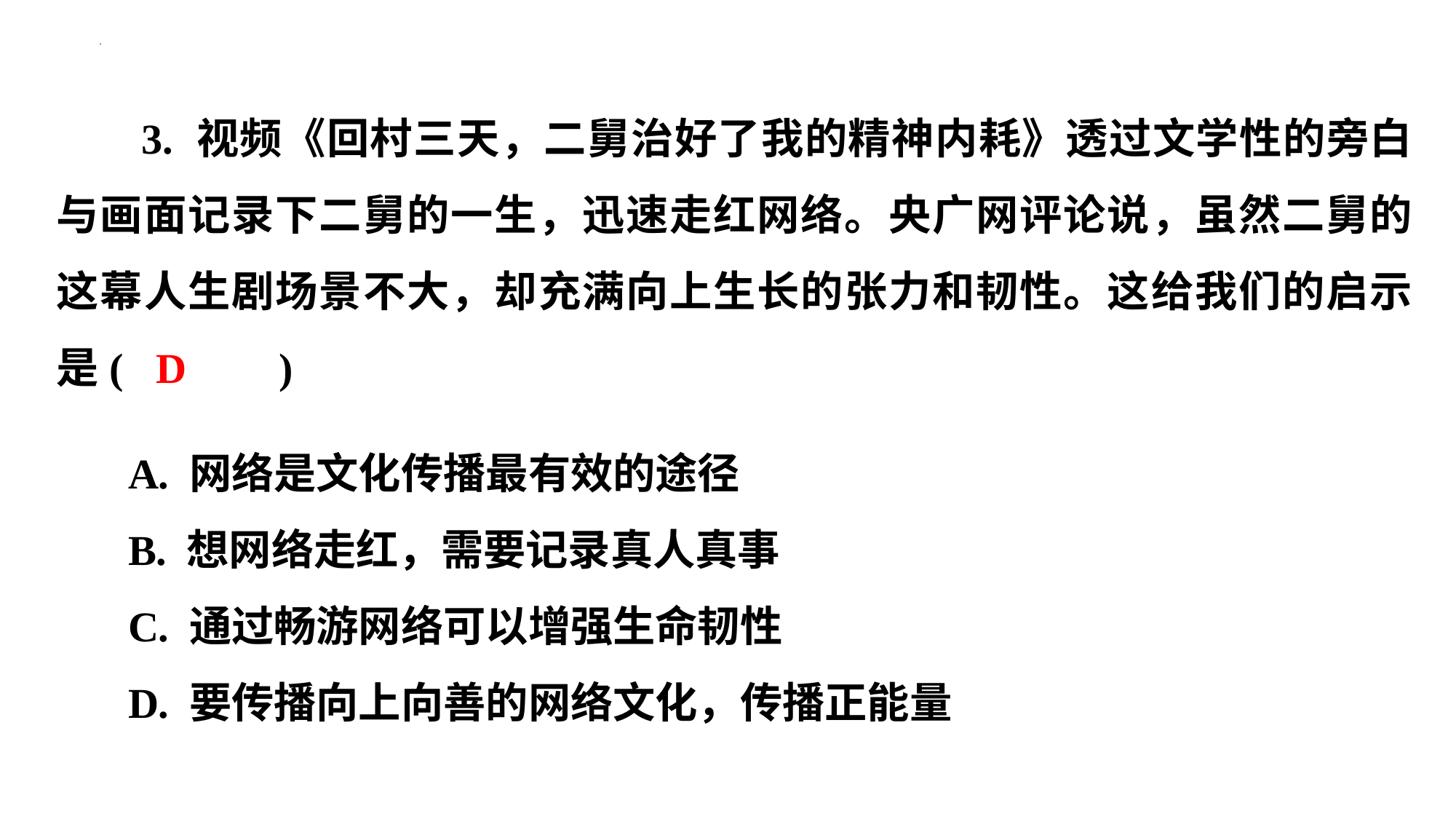

3. 视频《回村三天，二舅治好了我的精神内耗》透过文学性的旁白与画面记录下二舅的一生，迅速走红网络。央广网评论说，虽然二舅的这幕人生剧场景不大，却充满向上生长的张力和韧性。这给我们的启示是(　D　)
D
| A. 网络是文化传播最有效的途径 |
| --- |
| B. 想网络走红，需要记录真人真事 |
| C. 通过畅游网络可以增强生命韧性 |
| D. 要传播向上向善的网络文化，传播正能量 |